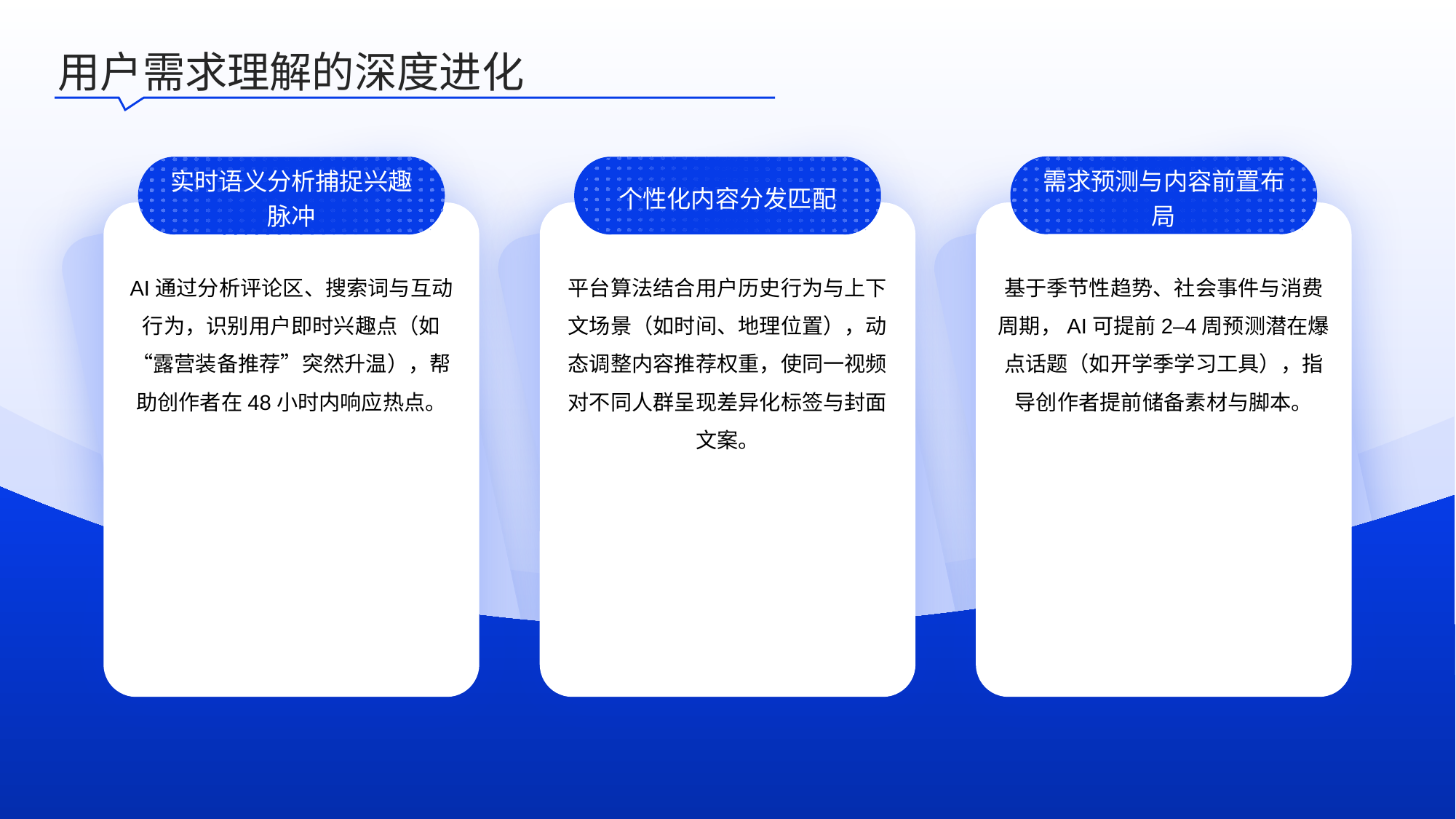

用户需求理解的深度进化

实时语义分析捕捉兴趣脉冲
个性化内容分发匹配
需求预测与内容前置布局

AI通过分析评论区、搜索词与互动行为，识别用户即时兴趣点（如“露营装备推荐”突然升温），帮助创作者在48小时内响应热点。
平台算法结合用户历史行为与上下文场景（如时间、地理位置），动态调整内容推荐权重，使同一视频对不同人群呈现差异化标签与封面文案。
基于季节性趋势、社会事件与消费周期，AI可提前2–4周预测潜在爆点话题（如开学季学习工具），指导创作者提前储备素材与脚本。